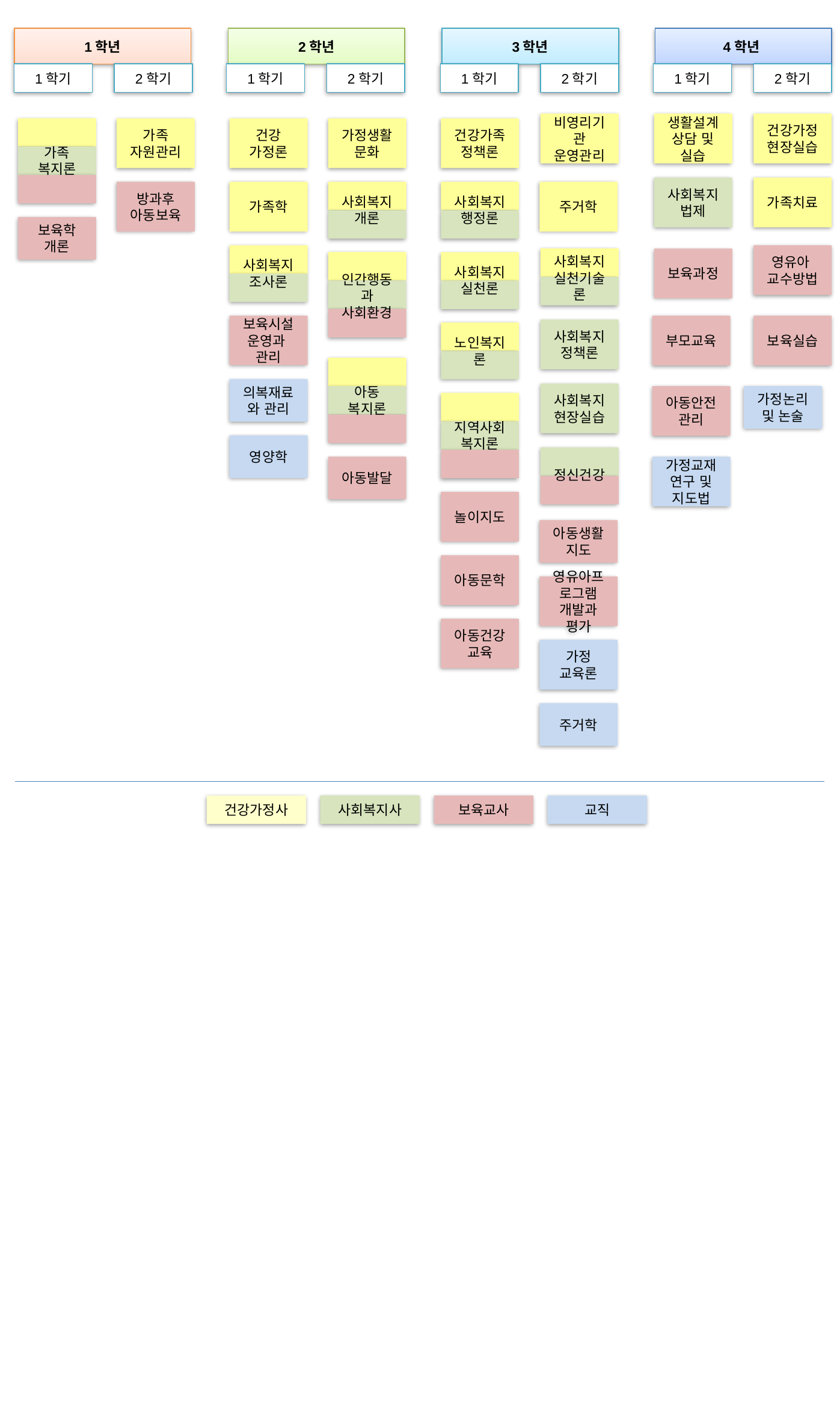

1학년
2학년
3학년
4학년
1학기
2학기
1학기
2학기
1학기
2학기
1학기
2학기
비영리기관 운영관리
생활설계 상담 및 실습
건강가정
현장실습

가족
자원관리
건강
가정론
가정생활문화
건강가족
정책론
가족
복지론

사회복지
법제
가족치료
방과후
아동보육
가족학

주거학
사회복지
행정론
사회복지
개론

보육학
개론

영유아
교수방법

사회복지
실천기술론
보육과정

사회복지
조사론
사회복지
실천론
인간행동과
사회환경

보육시설
운영과
관리
부모교육
보육실습
사회복지
정책론

노인복지론

의복재료와 관리
아동
복지론
사회복지
현장실습

아동안전
관리
가정논리 및 논술

지역사회
복지론

영양학

아동발달
가정교재연구 및 지도법
정신건강

놀이지도
아동생활지도
아동문학
영유아프로그램 개발과 평가
아동건강교육
가정
교육론
주거학
건강가정사
사회복지사
보육교사
교직